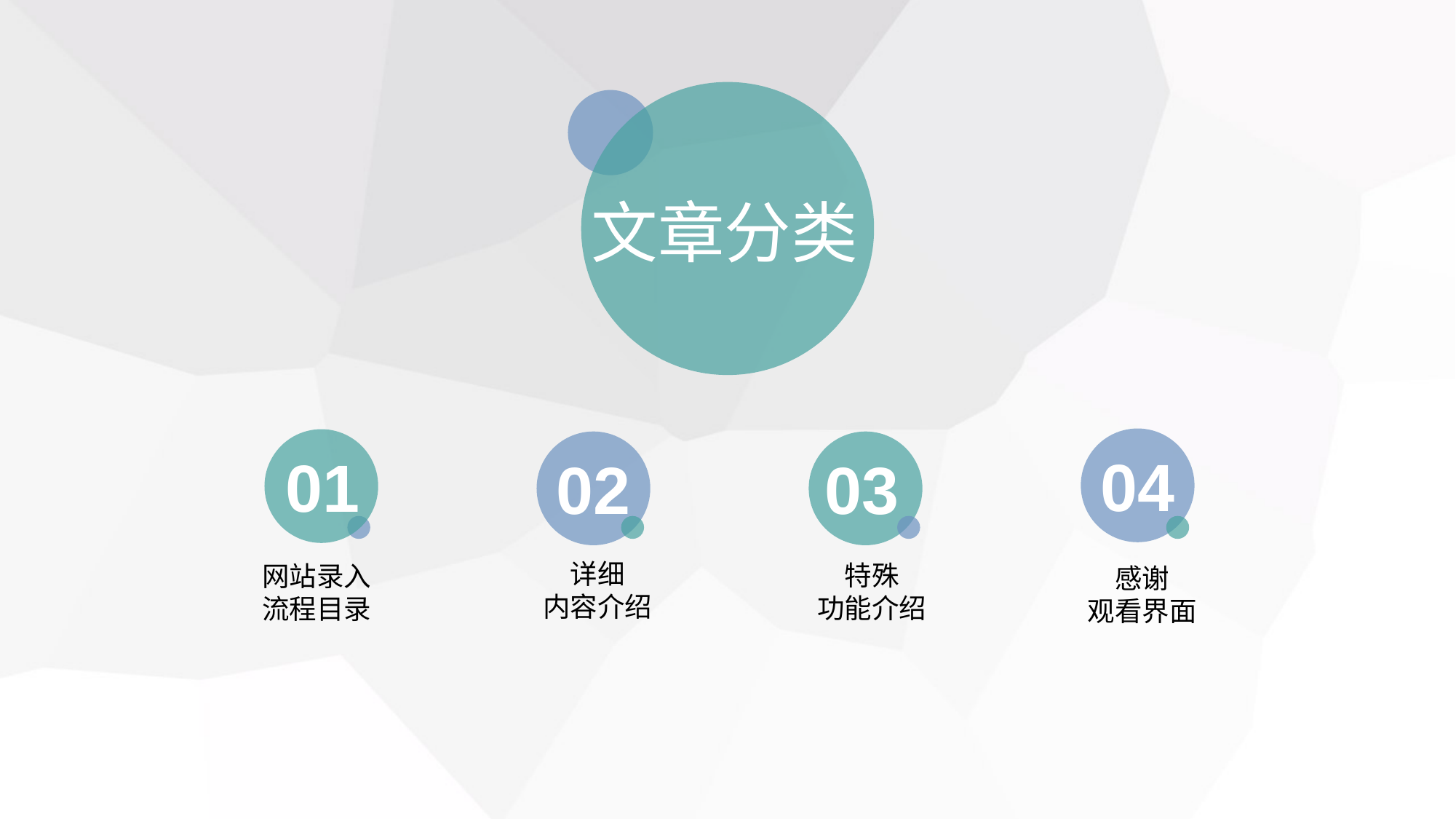

文章分类

04
01
02
03

详细
内容介绍
特殊
功能介绍
网站录入
流程目录
感谢
观看界面